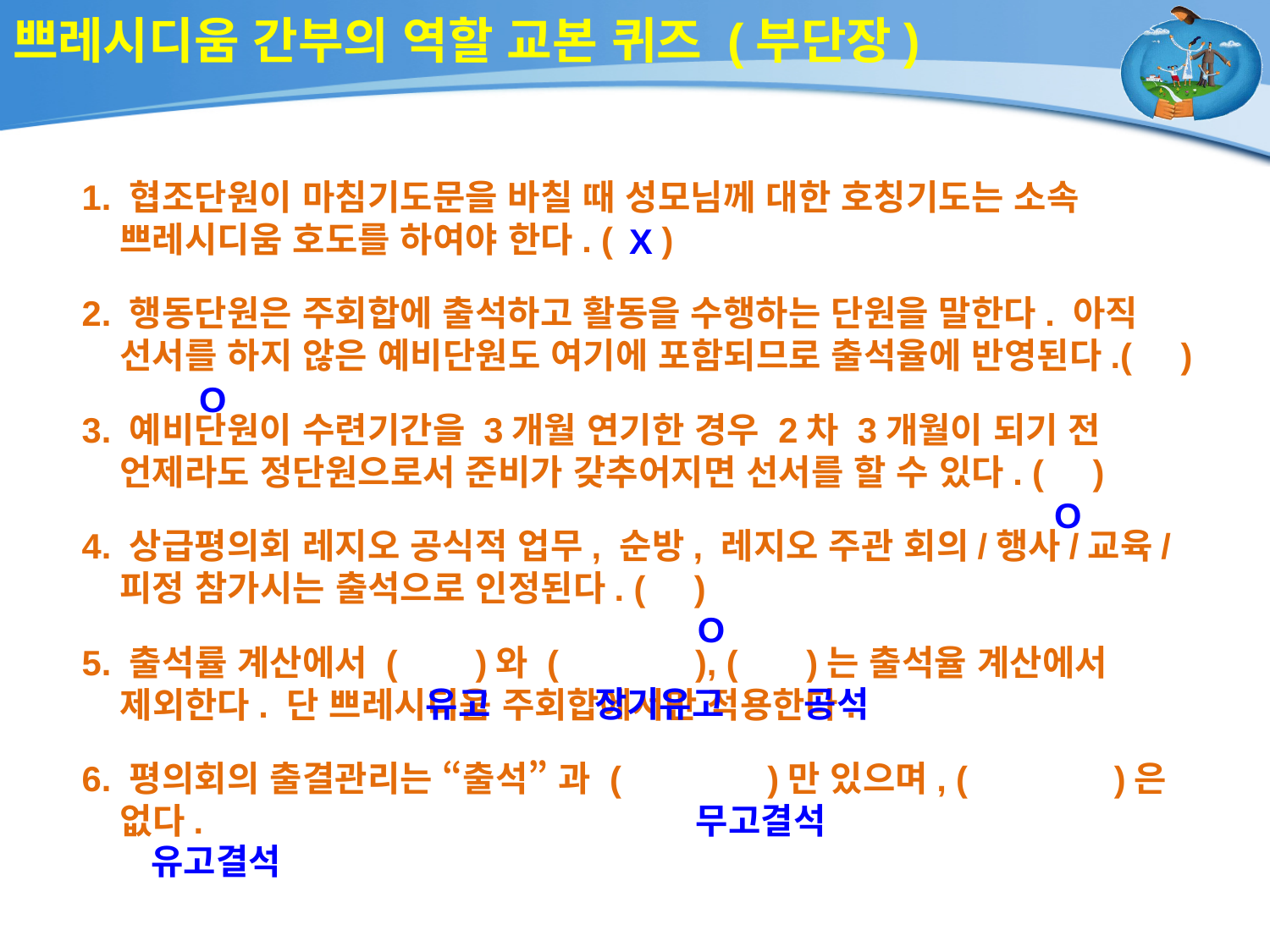

# 쁘레시디움 간부의 역할 교본 퀴즈 (부단장)
1. 협조단원이 마침기도문을 바칠 때 성모님께 대한 호칭기도는 소속 쁘레시디움 호도를 하여야 한다. (     )
2. 행동단원은 주회합에 출석하고 활동을 수행하는 단원을 말한다. 아직 선서를 하지 않은 예비단원도 여기에 포함되므로 출석율에 반영된다.(     )
3. 예비단원이 수련기간을 3개월 연기한 경우 2차 3개월이 되기 전 언제라도 정단원으로서 준비가 갖추어지면 선서를 할 수 있다. (     )
4. 상급평의회 레지오 공식적 업무, 순방, 레지오 주관 회의/행사/교육/피정 참가시는 출석으로 인정된다. (     )
5. 출석률 계산에서 (        )와 (              ), (       )는 출석율 계산에서 제외한다. 단 쁘레시디움 주회합에서만 적용한다.
6. 평의회의 출결관리는 “출석” 과 (               )만 있으며, (               )은 없다.

X
O
O
O
유고
장기유고
공석
무고결석
유고결석